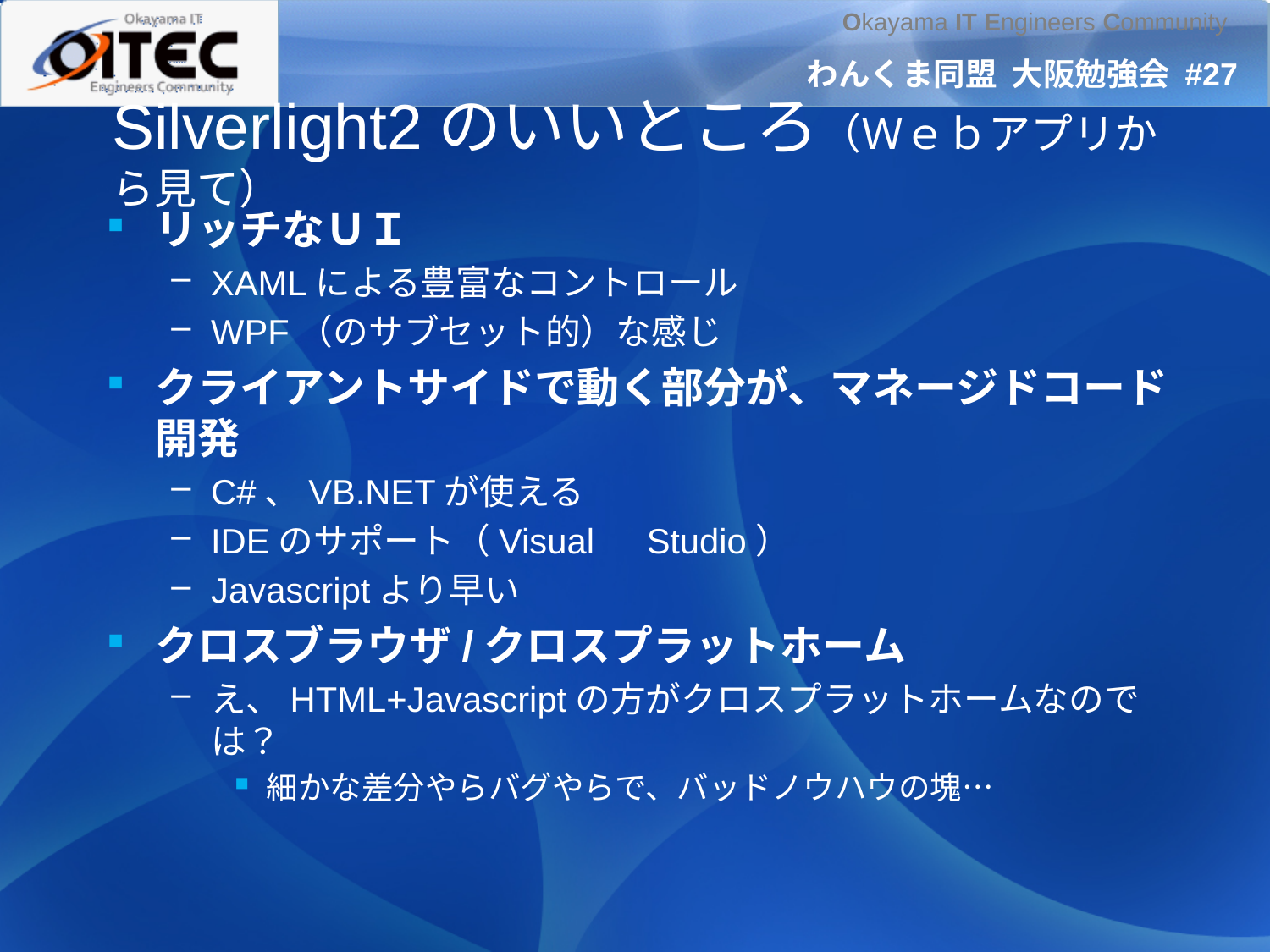

# Silverlight2のいいところ（Ｗｅｂアプリから見て）
リッチなＵＩ
XAMLによる豊富なコントロール
WPF（のサブセット的）な感じ
クライアントサイドで動く部分が、マネージドコード開発
C#、VB.NETが使える
IDEのサポート（Visual　Studio）
Javascriptより早い
クロスブラウザ/クロスプラットホーム
え、HTML+Javascriptの方がクロスプラットホームなのでは？
細かな差分やらバグやらで、バッドノウハウの塊…